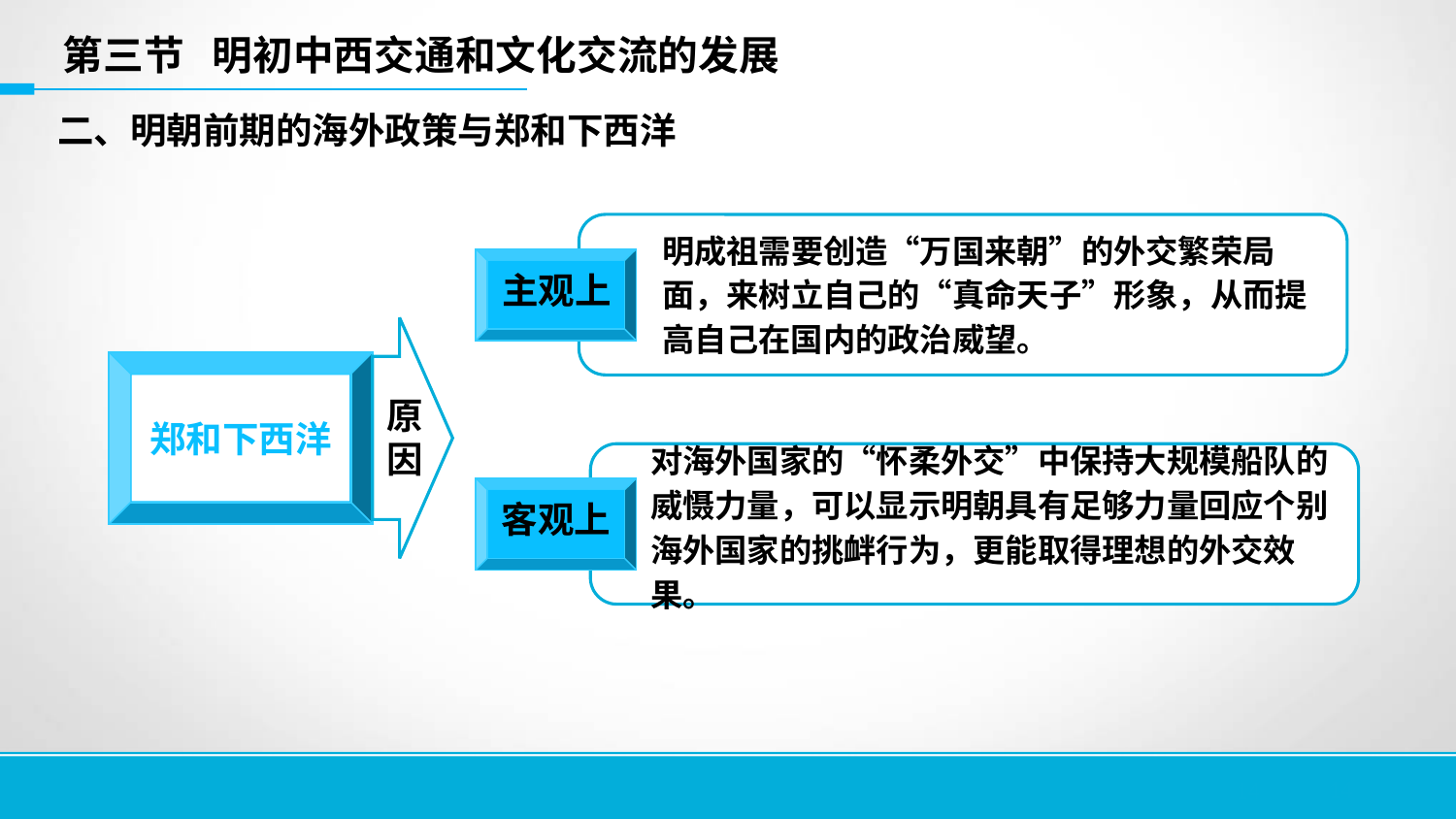

第三节   明初中西交通和文化交流的发展

二、明朝前期的海外政策与郑和下西洋

明成祖需要创造“万国来朝”的外交繁荣局面，来树立自己的“真命天子”形象，从而提高自己在国内的政治威望。

主观上

郑和下西洋

原
因

对海外国家的“怀柔外交”中保持大规模船队的威慑力量，可以显示明朝具有足够力量回应个别海外国家的挑衅行为，更能取得理想的外交效果。

客观上
14
14